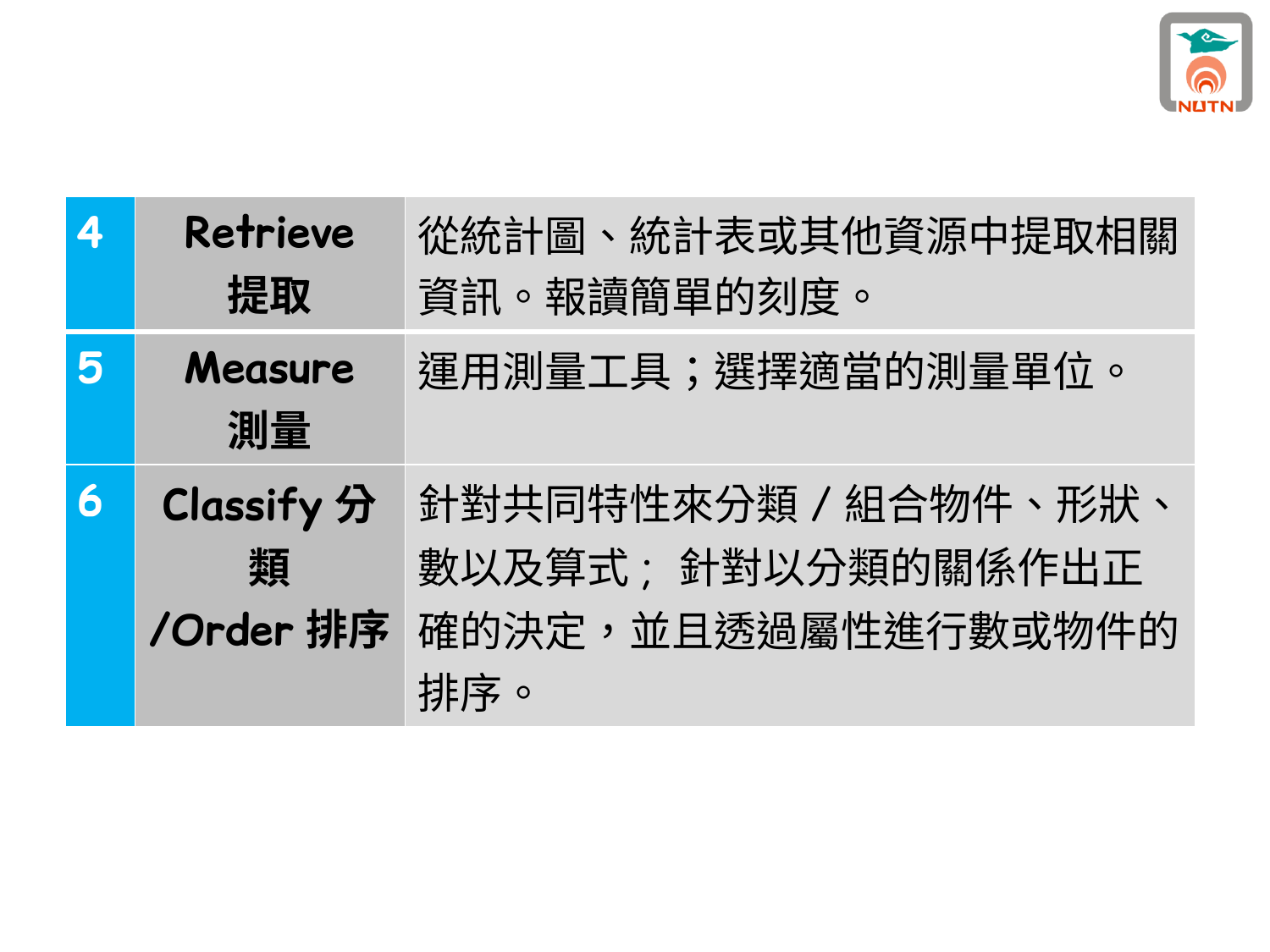

| 4 | Retrieve 提取 | 從統計圖、統計表或其他資源中提取相關資訊。報讀簡單的刻度。 |
| --- | --- | --- |
| 5 | Measure 測量 | 運用測量工具；選擇適當的測量單位。 |
| 6 | Classify分類 /Order排序 | 針對共同特性來分類/組合物件、形狀、數以及算式; 針對以分類的關係作出正確的決定，並且透過屬性進行數或物件的排序。 |